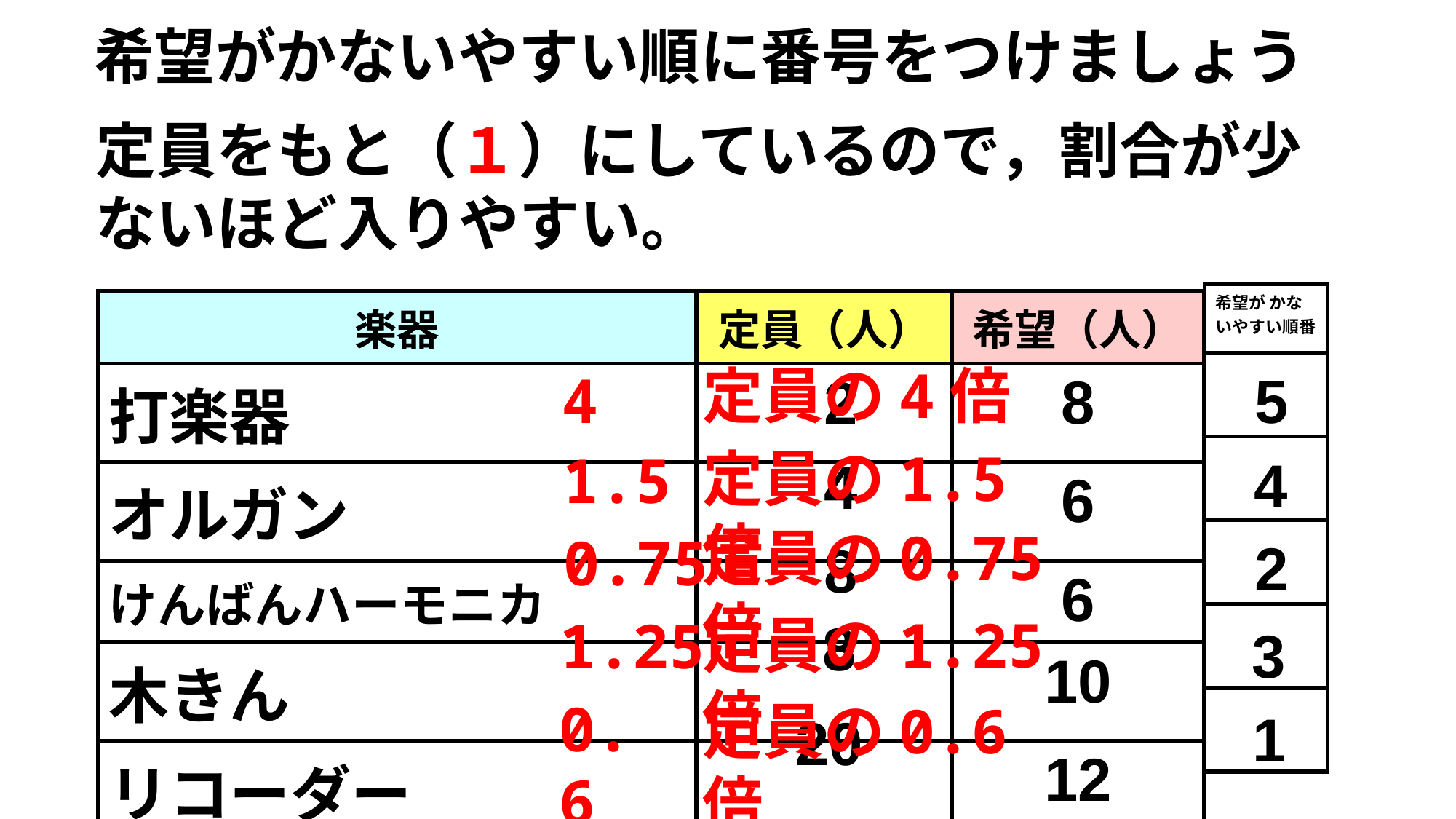

希望がかないやすい順に番号をつけましょう
定員をもと（１）にしているので，割合が少ないほど入りやすい。
| 希望が かないやすい順番 |
| --- |
|  |
|  |
|  |
|  |
|  |
| 楽器 | 定員（人） | 希望（人） |
| --- | --- | --- |
| 打楽器 |  | 8 |
| オルガン |  | 6 |
| けんばんハーモニカ |  | 6 |
| 木きん |  | 10 |
| リコーダー |  | 12 |
定員の4倍
4
5
2
定員の1.5倍
1.5
4
4
定員の0.75倍
0.75
2
8
定員の1.25倍
1.25
8
3
0.6
定員の0.6倍
1
20